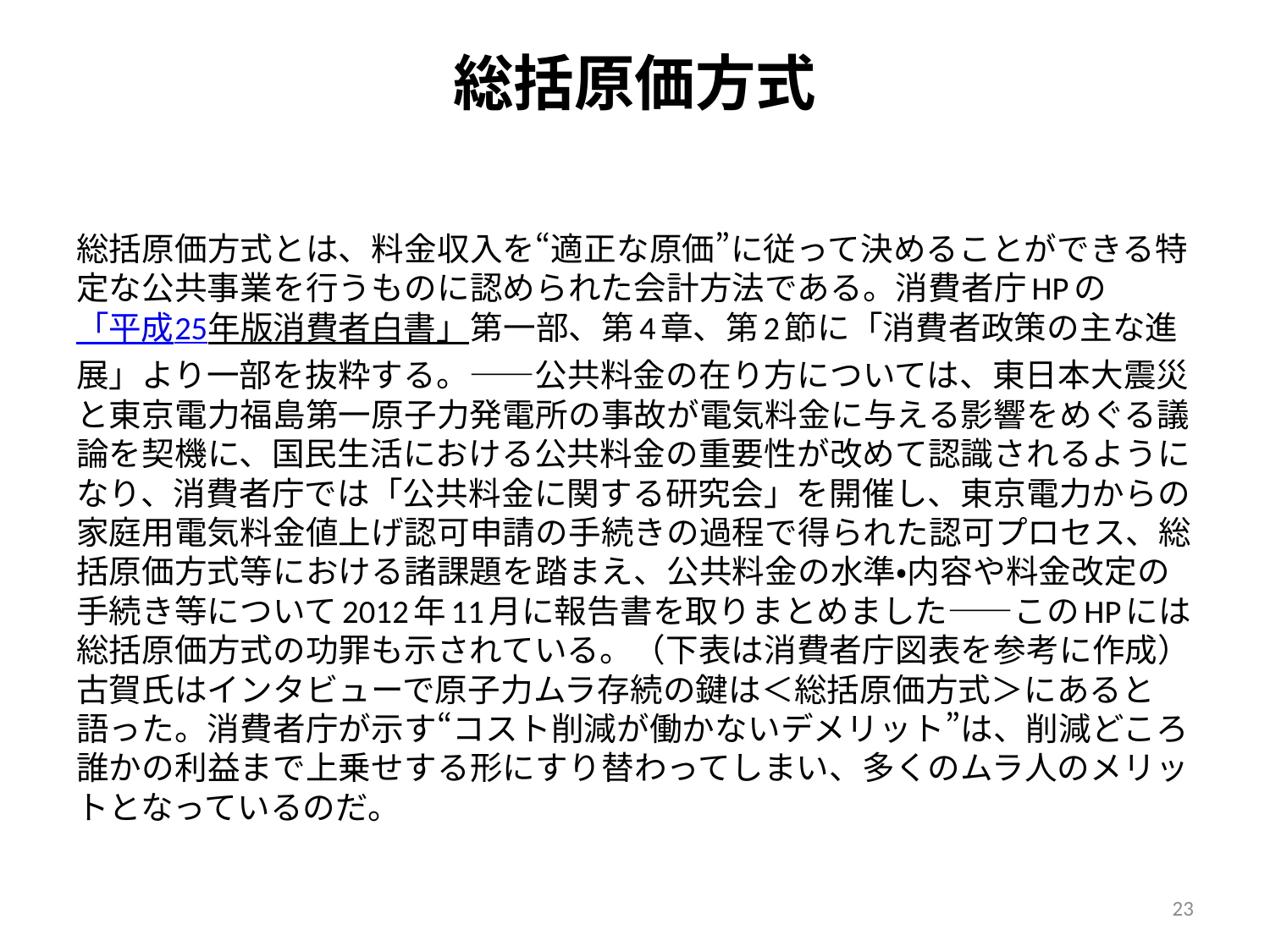

# 総括原価方式
総括原価方式とは、料金収入を“適正な原価”に従って決めることができる特定な公共事業を行うものに認められた会計方法である。消費者庁HPの「平成25年版消費者白書」第一部、第4章、第2節に「消費者政策の主な進展」より一部を抜粋する。――公共料金の在り方については、東日本大震災と東京電力福島第一原子力発電所の事故が電気料金に与える影響をめぐる議論を契機に、国民生活における公共料金の重要性が改めて認識されるようになり、消費者庁では「公共料金に関する研究会」を開催し、東京電力からの家庭用電気料金値上げ認可申請の手続きの過程で得られた認可プロセス、総括原価方式等における諸課題を踏まえ、公共料金の水準・内容や料金改定の手続き等について2012年11月に報告書を取りまとめました――このHPには総括原価方式の功罪も示されている。（下表は消費者庁図表を参考に作成）古賀氏はインタビューで原子力ムラ存続の鍵は＜総括原価方式＞にあると語った。消費者庁が示す“コスト削減が働かないデメリット”は、削減どころ誰かの利益まで上乗せする形にすり替わってしまい、多くのムラ人のメリットとなっているのだ。

23